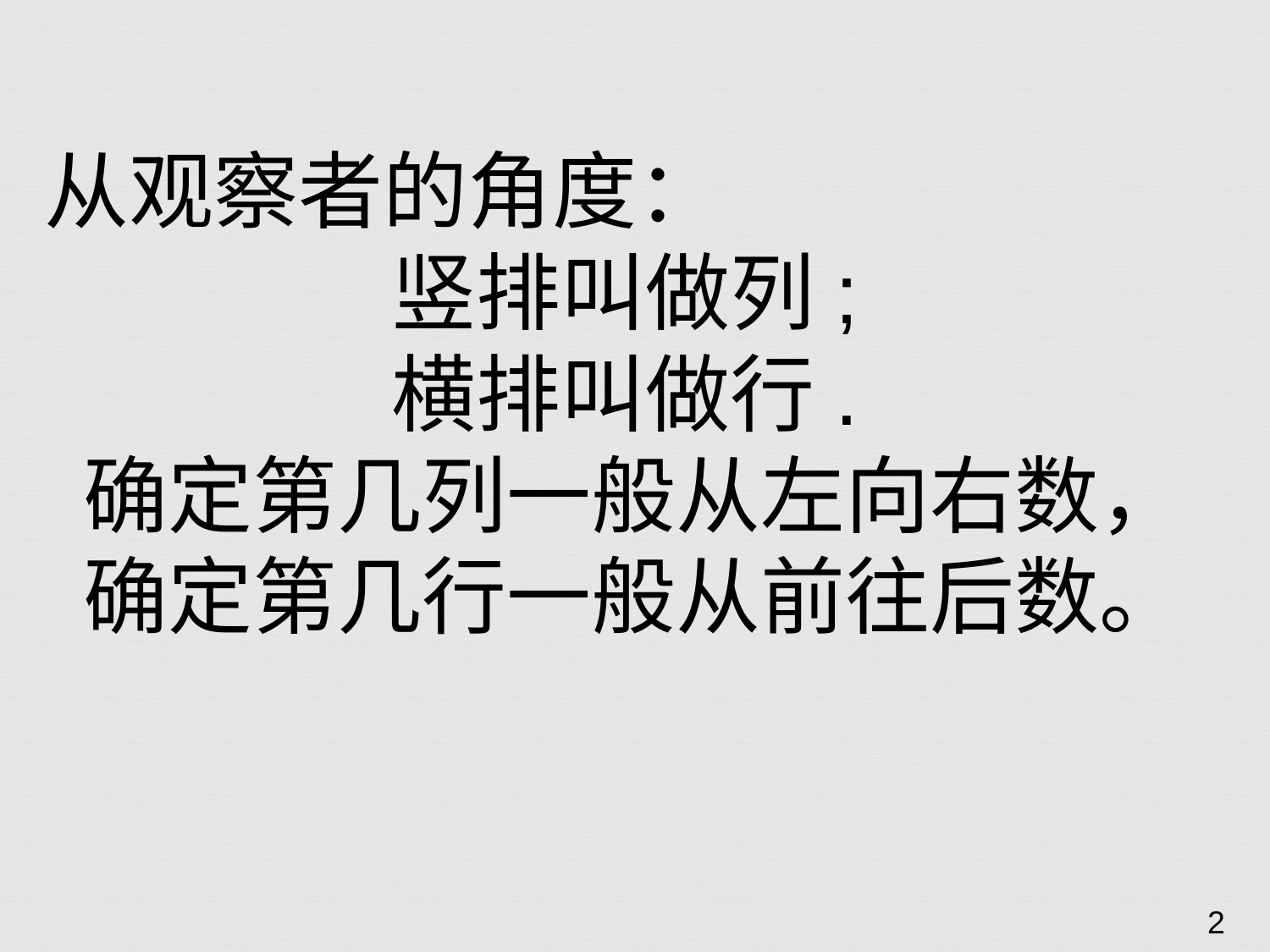

从观察者的角度：
竖排叫做列;
横排叫做行.
 确定第几列一般从左向右数，
 确定第几行一般从前往后数。

2